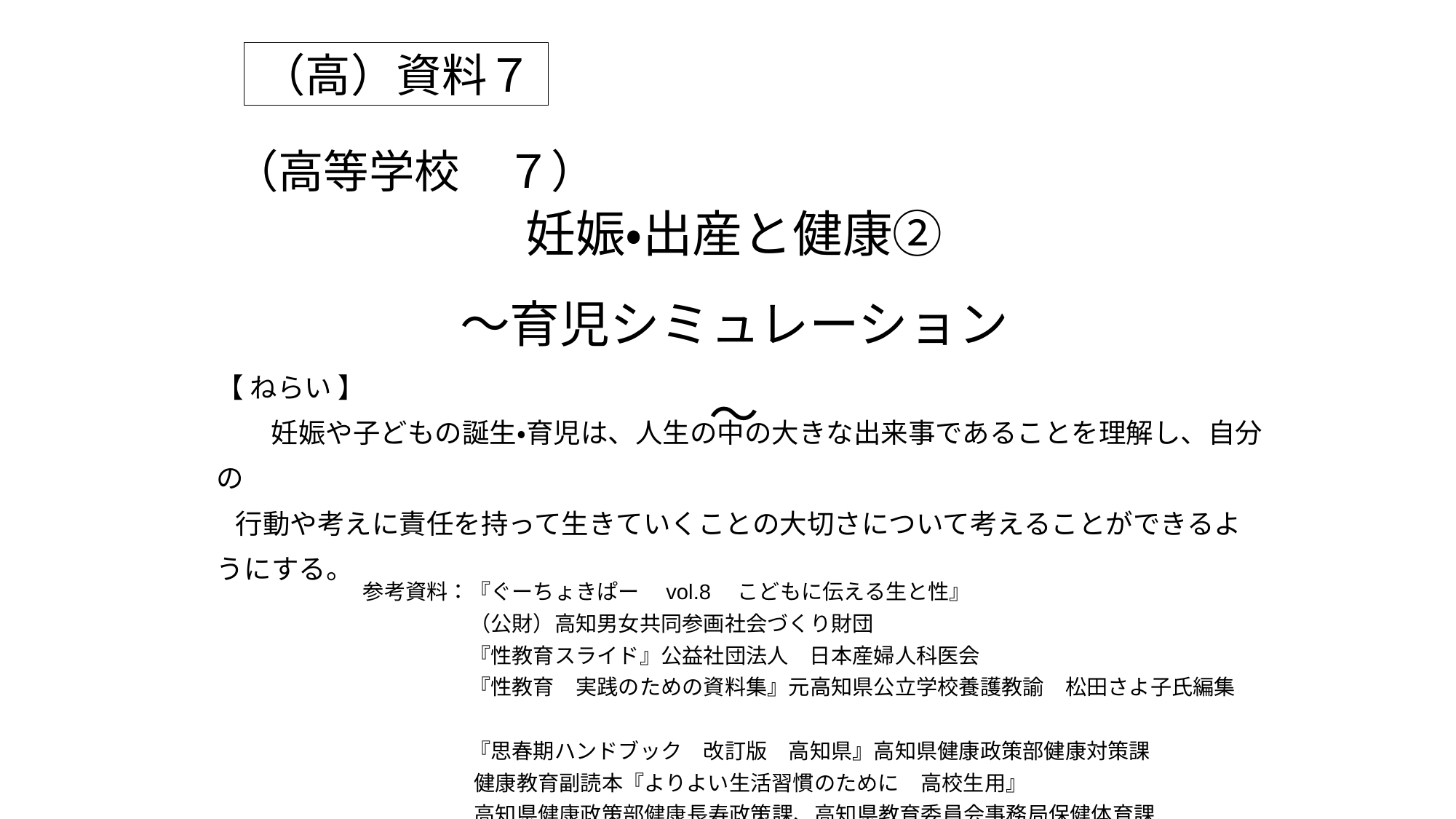

（高）資料７
# （高等学校　７）
妊娠・出産と健康②
～育児シミュレーション～
【 ねらい 】
　　妊娠や子どもの誕生・育児は、人生の中の大きな出来事であることを理解し、自分の
  行動や考えに責任を持って生きていくことの大切さについて考えることができるようにする。
参考資料：『ぐーちょきぱー　vol.8　こどもに伝える生と性』
　　　　　（公財）高知男女共同参画社会づくり財団
　　　　　『性教育スライド』公益社団法人　日本産婦人科医会
　　　　　『性教育　実践のための資料集』元高知県公立学校養護教諭　松田さよ子氏編集
　　　　　『思春期ハンドブック　改訂版　高知県』高知県健康政策部健康対策課
　　　　 　健康教育副読本『よりよい生活習慣のために　高校生用』
　　　　 　高知県健康政策部健康長寿政策課、高知県教育委員会事務局保健体育課